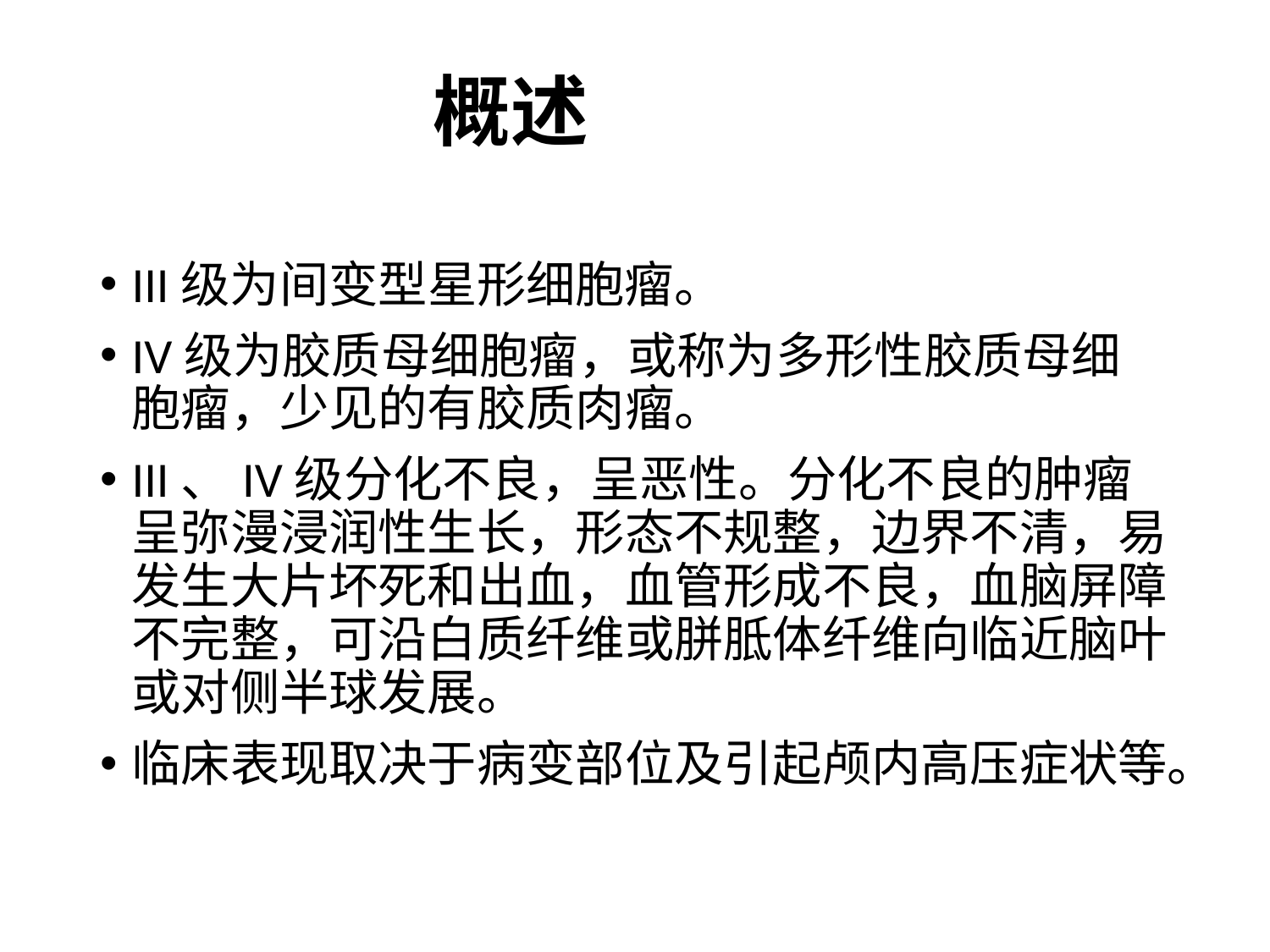

# 概述
III级为间变型星形细胞瘤。
IV级为胶质母细胞瘤，或称为多形性胶质母细胞瘤，少见的有胶质肉瘤。
III、IV级分化不良，呈恶性。分化不良的肿瘤呈弥漫浸润性生长，形态不规整，边界不清，易发生大片坏死和出血，血管形成不良，血脑屏障不完整，可沿白质纤维或胼胝体纤维向临近脑叶或对侧半球发展。
临床表现取决于病变部位及引起颅内高压症状等。